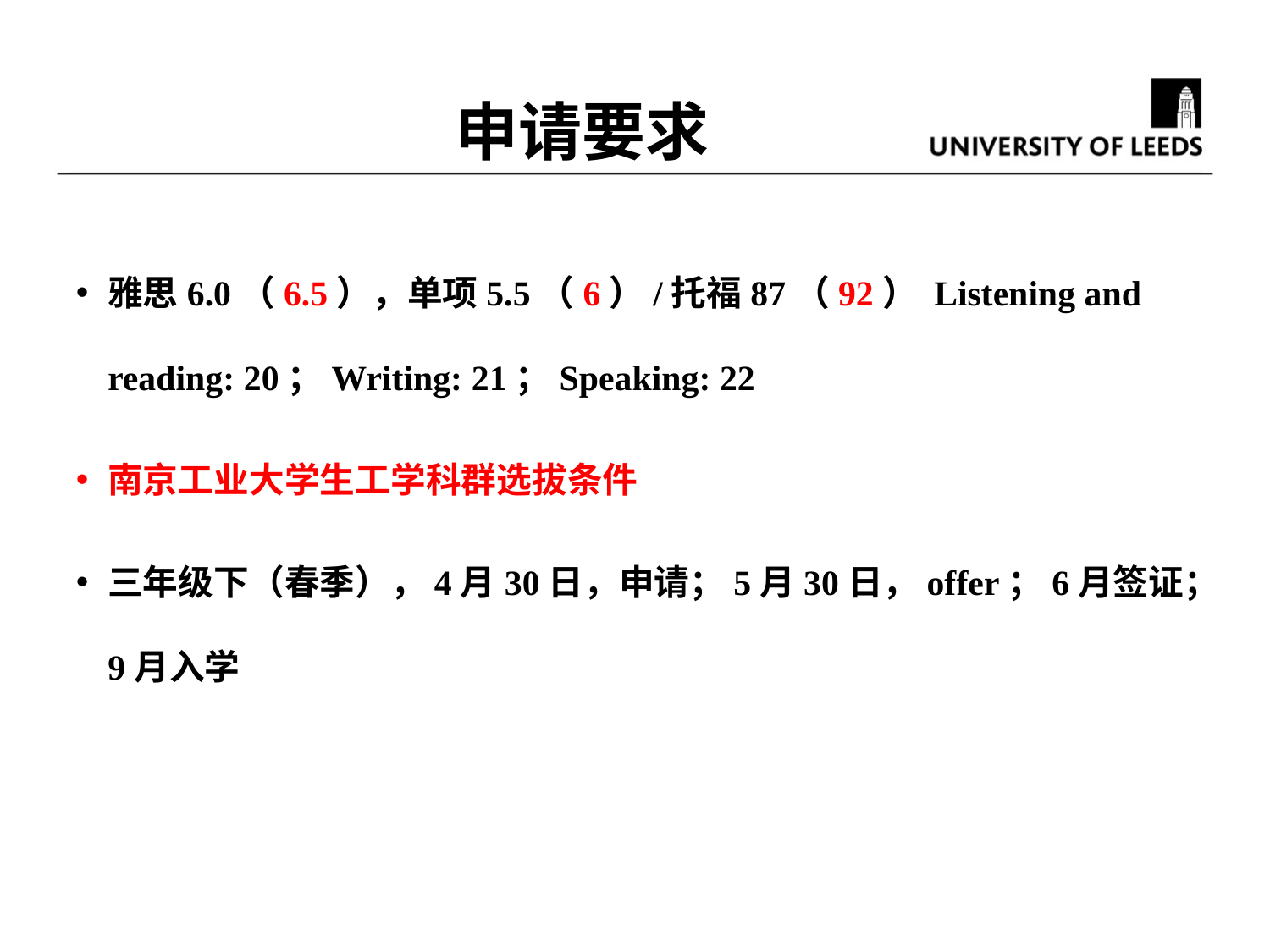

# 申请要求
雅思6.0（6.5），单项5.5（6）/托福87（92） Listening and reading: 20；Writing: 21；Speaking: 22
南京工业大学生工学科群选拔条件
三年级下（春季），4月30日，申请；5月30日，offer；6月签证；9月入学